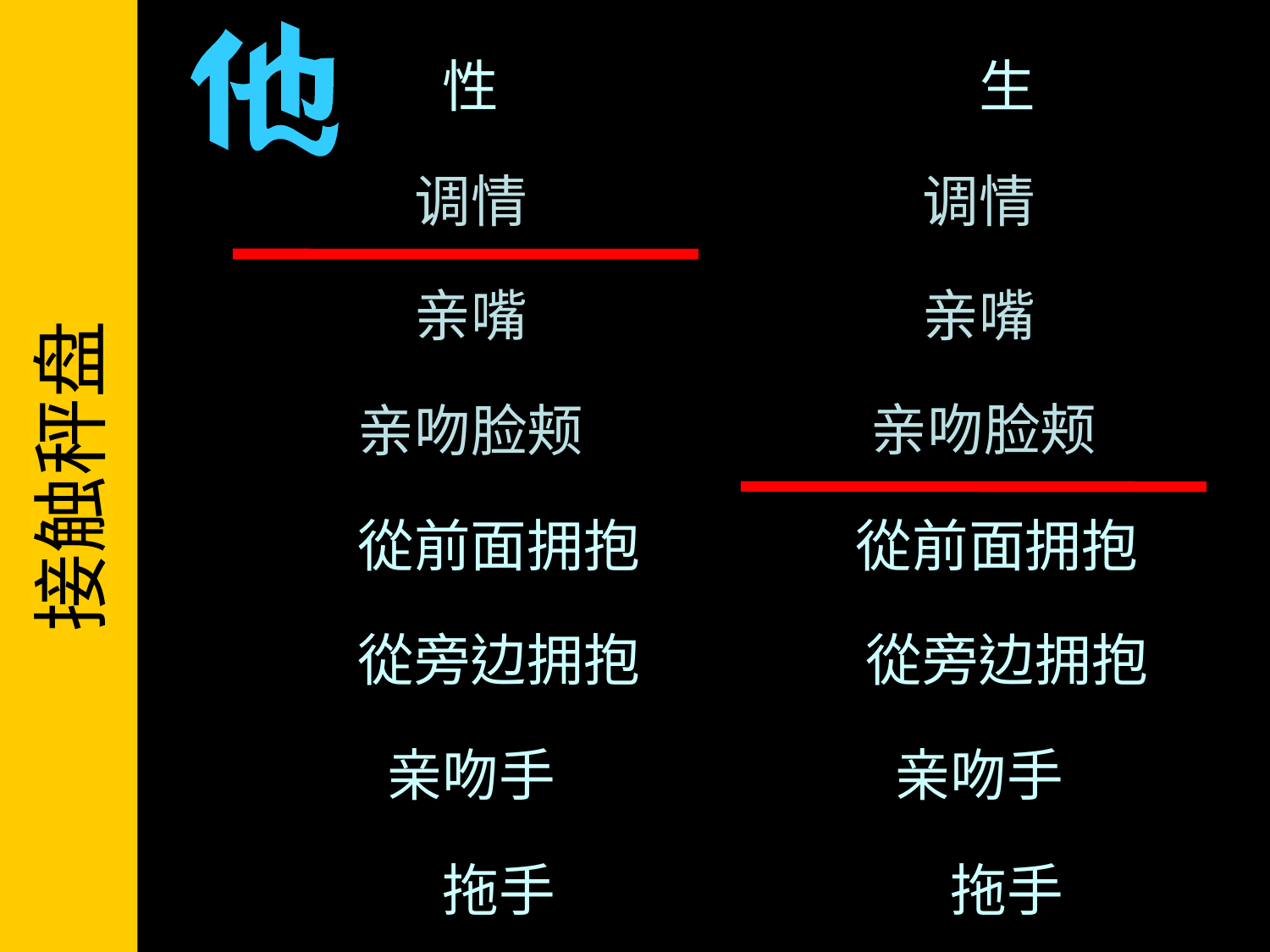

他
她
性
　生
调情
调情

亲嘴
亲嘴
亲吻脸颊
亲吻脸颊
# 接触秤盘

　從前面拥抱
　　從前面拥抱
　從旁边拥抱
　從旁边拥抱
亲吻手
亲吻手
　拖手
　拖手